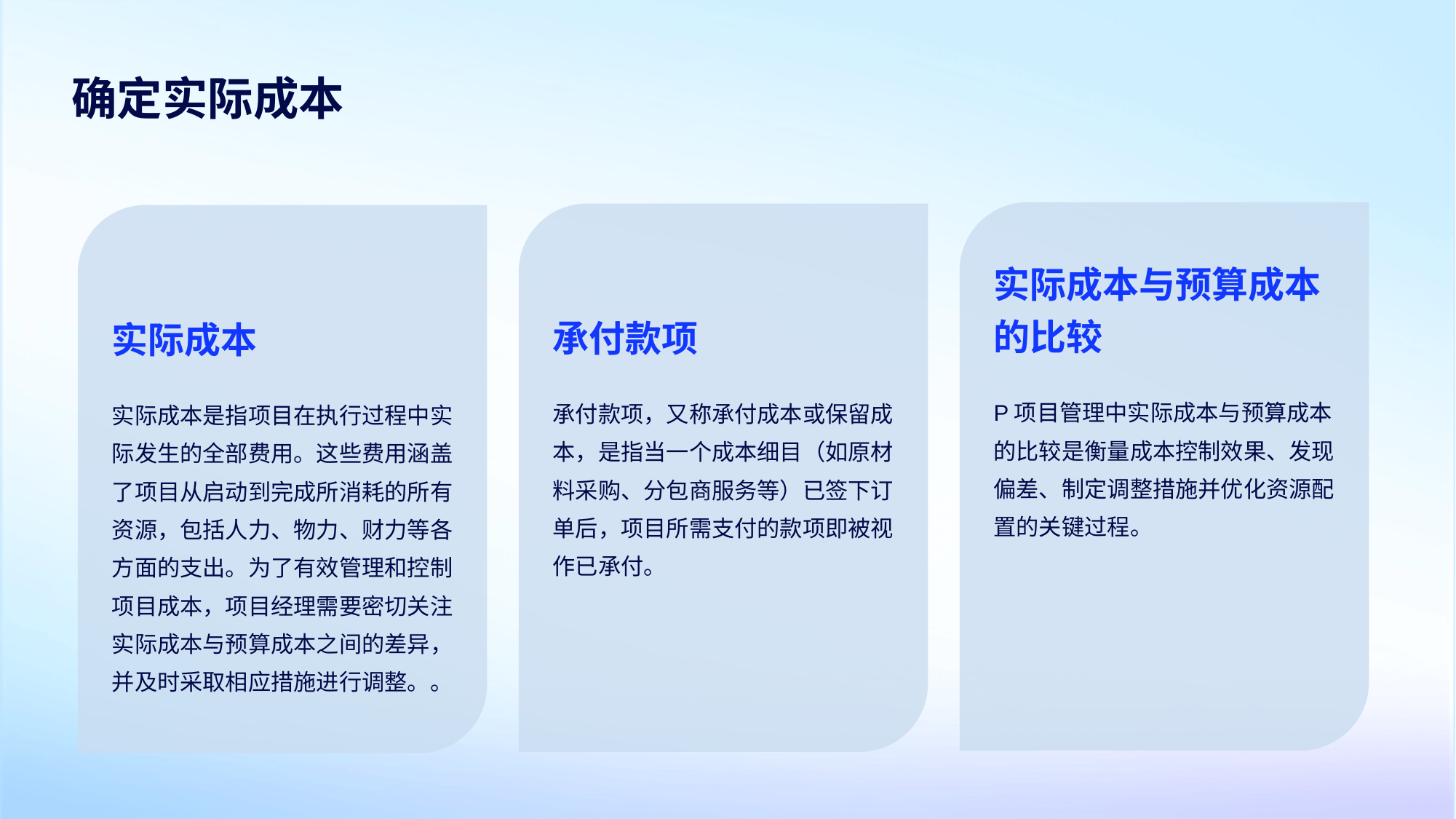

确定实际成本

实际成本与预算成本的比较
承付款项
实际成本
P项目管理中实际成本与预算成本的比较是衡量成本控制效果、发现偏差、制定调整措施并优化资源配置的关键过程。
承付款项，又称承付成本或保留成本，是指当一个成本细目（如原材料采购、分包商服务等）已签下订单后，项目所需支付的款项即被视作已承付。
实际成本是指项目在执行过程中实际发生的全部费用。这些费用涵盖了项目从启动到完成所消耗的所有资源，包括人力、物力、财力等各方面的支出。为了有效管理和控制项目成本，项目经理需要密切关注实际成本与预算成本之间的差异，并及时采取相应措施进行调整。。